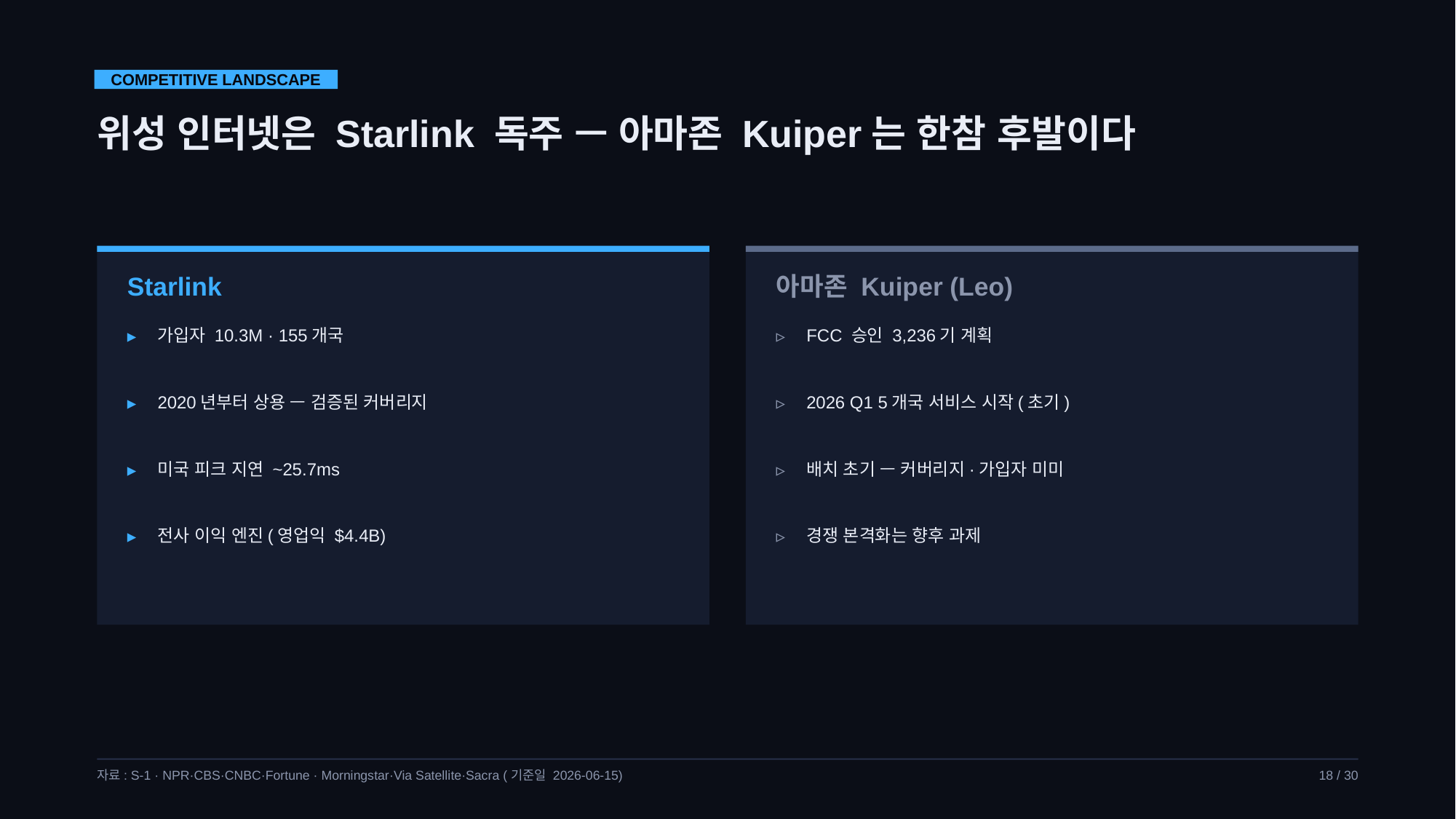

COMPETITIVE LANDSCAPE
위성 인터넷은 Starlink 독주 — 아마존 Kuiper는 한참 후발이다

Starlink
아마존 Kuiper (Leo)
▸
가입자 10.3M · 155개국
▹
FCC 승인 3,236기 계획
▸
2020년부터 상용 — 검증된 커버리지
▹
2026 Q1 5개국 서비스 시작(초기)
▸
미국 피크 지연 ~25.7ms
▹
배치 초기 — 커버리지·가입자 미미
▸
전사 이익 엔진(영업익 $4.4B)
▹
경쟁 본격화는 향후 과제

자료: S-1 · NPR·CBS·CNBC·Fortune · Morningstar·Via Satellite·Sacra (기준일 2026-06-15)
18 / 30